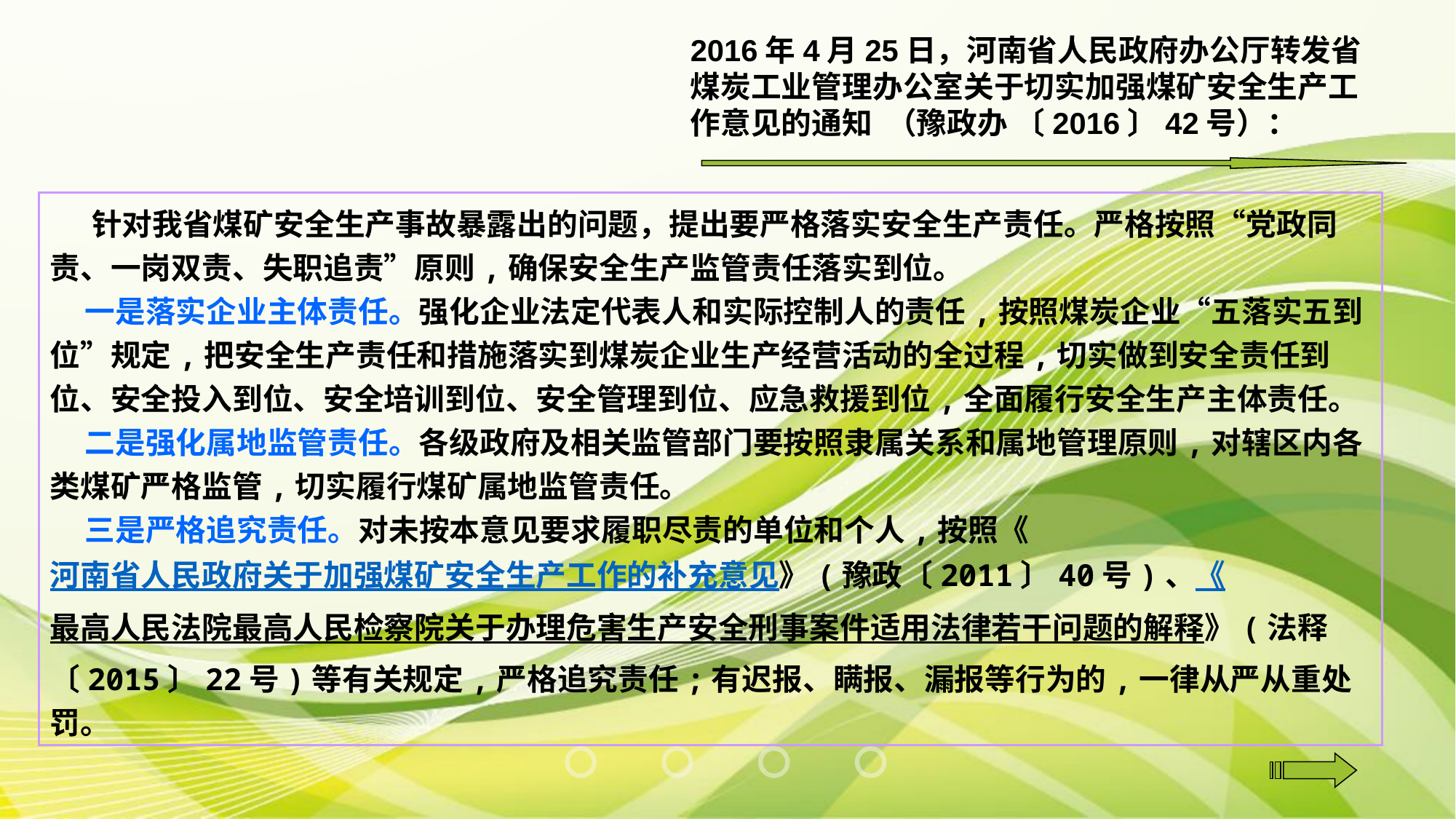

2016年4月25日，河南省人民政府办公厅转发省煤炭工业管理办公室关于切实加强煤矿安全生产工作意见的通知  （豫政办 〔2016〕42号）：

     针对我省煤矿安全生产事故暴露出的问题，提出要严格落实安全生产责任。严格按照“党政同责、一岗双责、失职追责”原则,确保安全生产监管责任落实到位。
    一是落实企业主体责任。强化企业法定代表人和实际控制人的责任,按照煤炭企业“五落实五到位”规定,把安全生产责任和措施落实到煤炭企业生产经营活动的全过程,切实做到安全责任到位、安全投入到位、安全培训到位、安全管理到位、应急救援到位,全面履行安全生产主体责任。
    二是强化属地监管责任。各级政府及相关监管部门要按照隶属关系和属地管理原则,对辖区内各类煤矿严格监管,切实履行煤矿属地监管责任。
    三是严格追究责任。对未按本意见要求履职尽责的单位和个人,按照《河南省人民政府关于加强煤矿安全生产工作的补充意见》(豫政〔2011〕40号)、《最高人民法院最高人民检察院关于办理危害生产安全刑事案件适用法律若干问题的解释》(法释〔2015〕22号)等有关规定,严格追究责任;有迟报、瞒报、漏报等行为的,一律从严从重处罚。